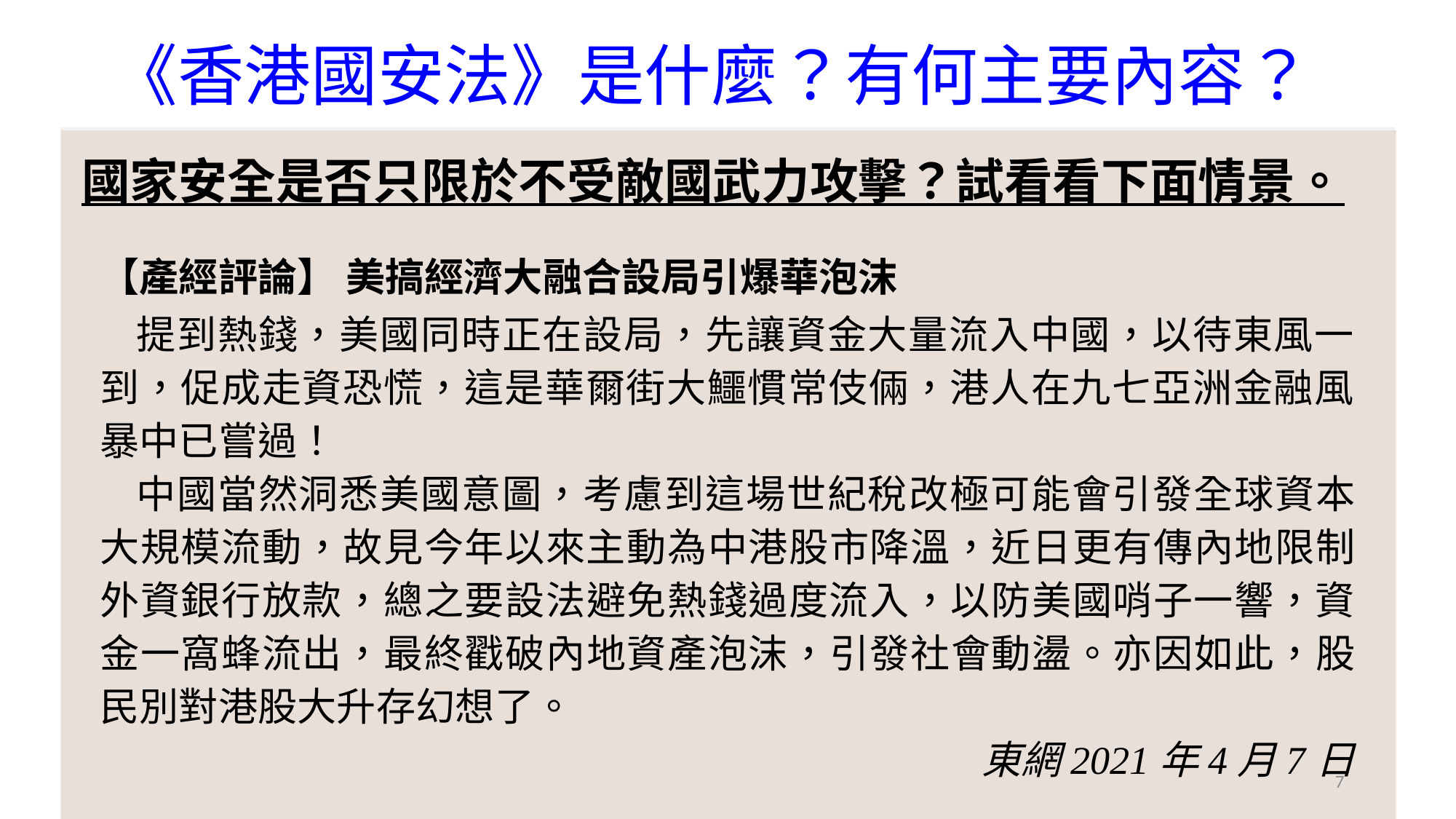

# 《香港國安法》是什麼？有何主要內容？

國家安全是否只限於不受敵國武力攻擊？試看看下面情景。

【產經評論】 美搞經濟大融合設局引爆華泡沫
提到熱錢，美國同時正在設局，先讓資金大量流入中國，以待東風一到，促成走資恐慌，這是華爾街大鱷慣常伎倆，港人在九七亞洲金融風暴中已嘗過！
中國當然洞悉美國意圖，考慮到這場世紀稅改極可能會引發全球資本大規模流動，故見今年以來主動為中港股市降溫，近日更有傳內地限制外資銀行放款，總之要設法避免熱錢過度流入，以防美國哨子一響，資金一窩蜂流出，最終戳破內地資產泡沫，引發社會動盪。亦因如此，股民別對港股大升存幻想了。
東網2021年4月7日
7